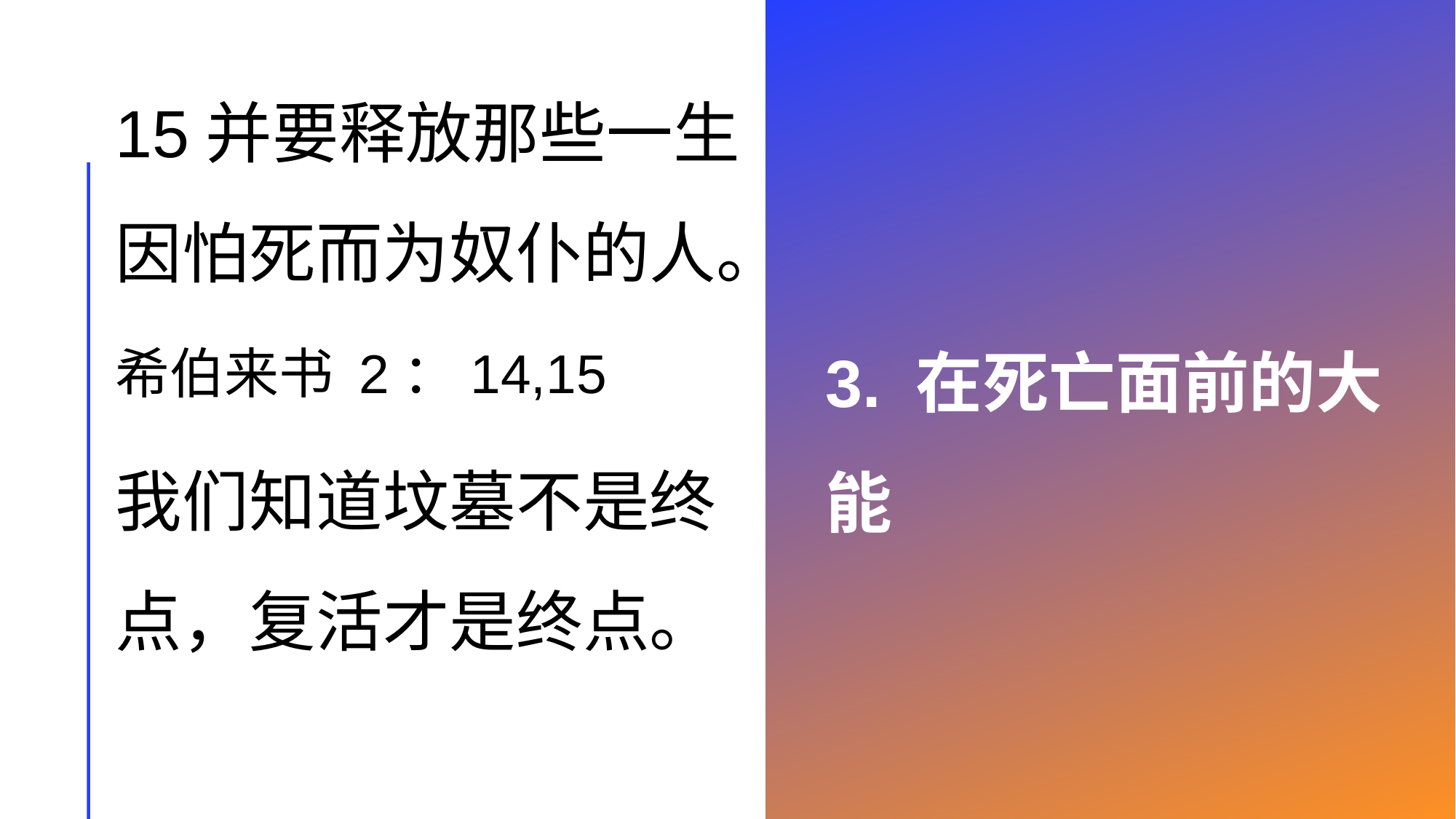

15并要释放那些一生因怕死而为奴仆的人。
希伯来书 2：14,15
我们知道坟墓不是终点，复活才是终点。
# 3. 在死亡面前的大能